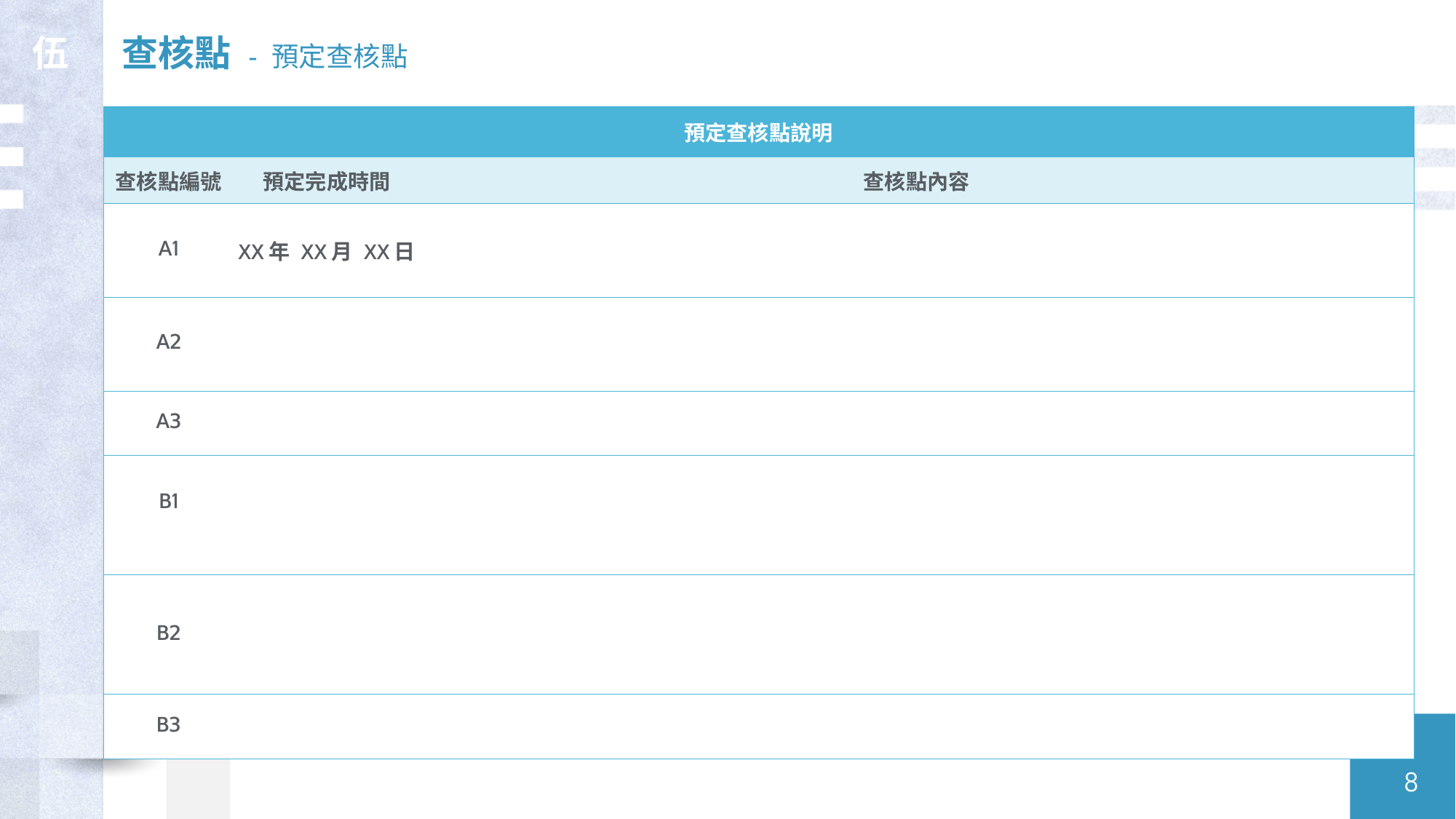

# 查核點 - 預定查核點
伍
| 預定查核點說明 |  |  |  |
| --- | --- | --- | --- |
| 查核點編號 | 預定完成時間 | 查核點內容 |  |
| A1 | XX年 XX月 XX日 |  |  |
| A2 |  |  |  |
| A3 |  |  |  |
| B1 |  |  |  |
| B2 |  |  |  |
| B3 |  |  |  |
8